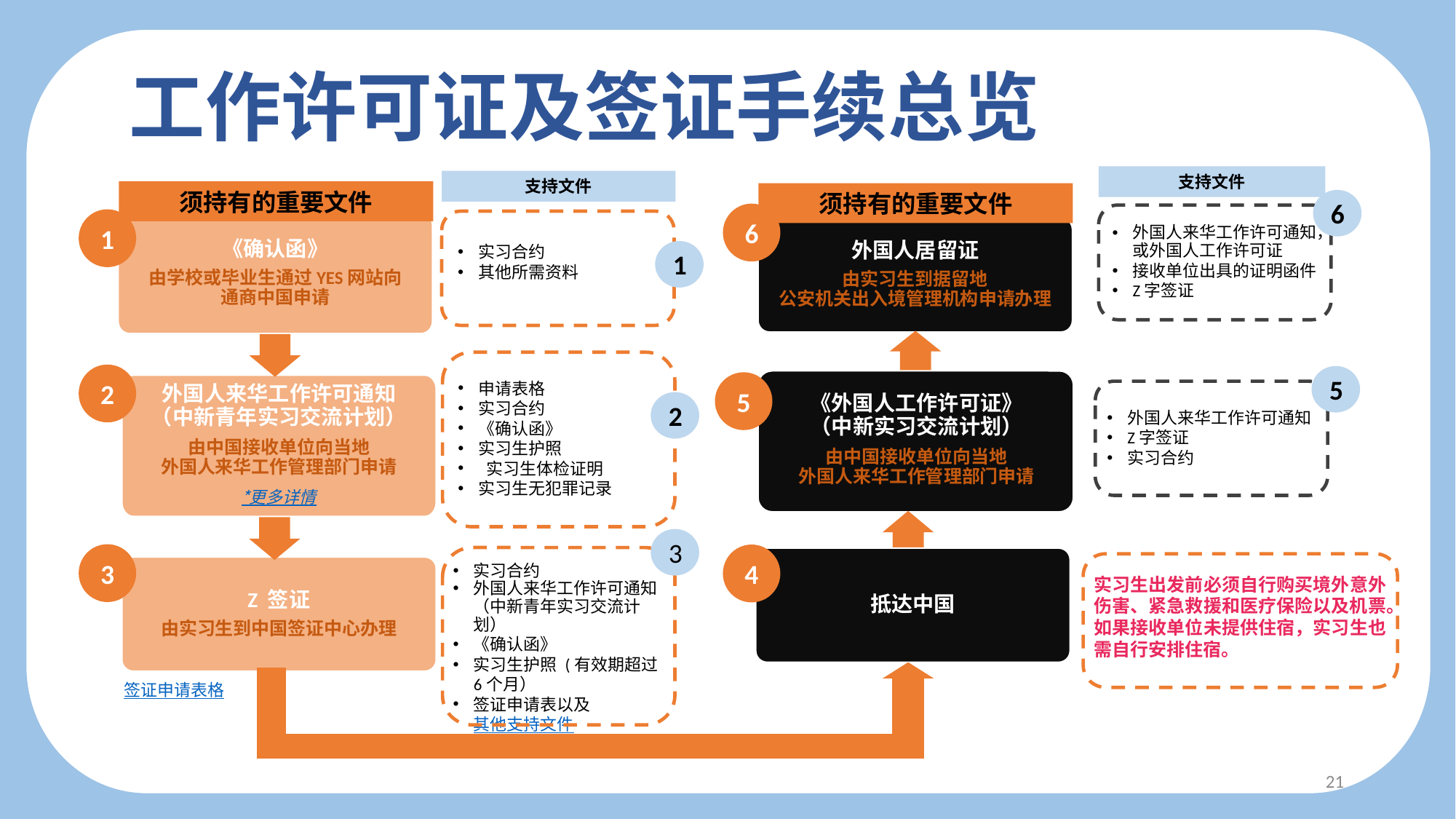

工作许可证及签证手续总览
支持文件
支持文件
须持有的重要文件
须持有的重要文件
6
6

1

《确认函》
由学校或毕业生通过YES网站向
通商中国申请

外国人居留证
由实习生到据留地
公安机关出入境管理机构申请办理
外国人来华工作许可通知，或外国人工作许可证
接收单位出具的证明函件
Z字签证
实习合约
其他所需资料
1

2
5

5
申请表格
实习合约
《确认函》
实习生护照
 实习生体检证明
实习生无犯罪记录
《外国人工作许可证》
（中新实习交流计划）
由中国接收单位向当地
外国人来华工作管理部门申请
外国人来华工作许可通知
（中新青年实习交流计划）
由中国接收单位向当地
外国人来华工作管理部门申请
*更多详情

2
外国人来华工作许可通知
Z字签证
实习合约

3
3
4

抵达中国

实习合约
外国人来华工作许可通知（中新青年实习交流计划）
《确认函》
实习生护照 (有效期超过6个月）
签证申请表以及其他支持文件
Z 签证
由实习生到中国签证中心办理
实习生出发前必须自行购买境外意外伤害、紧急救援和医疗保险以及机票。如果接收单位未提供住宿，实习生也需自行安排住宿。

签证申请表格

21